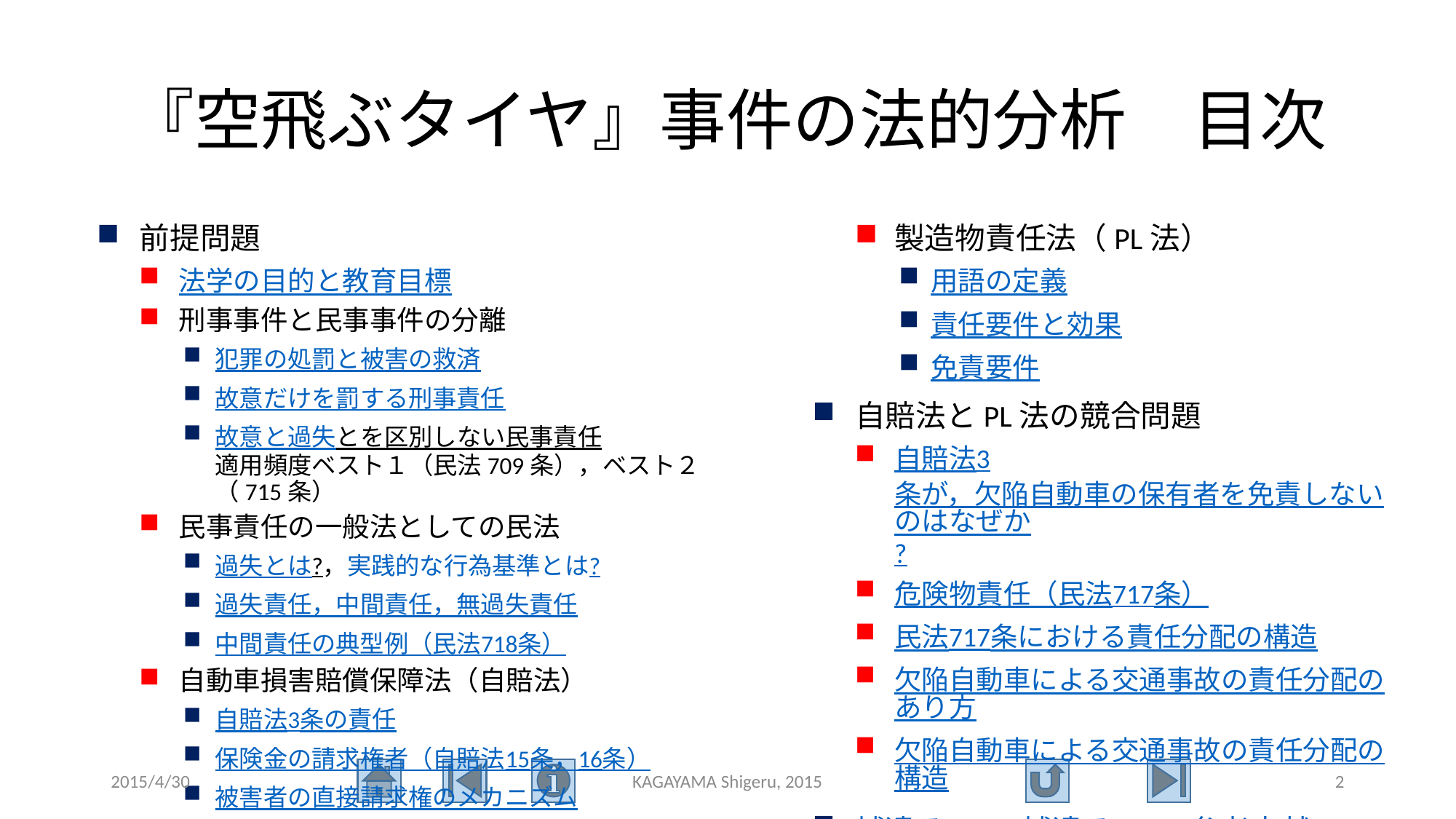

# 『空飛ぶタイヤ』事件の法的分析　目次
前提問題
法学の目的と教育目標
刑事事件と民事事件の分離
犯罪の処罰と被害の救済
故意だけを罰する刑事責任
故意と過失とを区別しない民事責任
適用頻度ベスト１（民法709条），ベスト２（715条）
民事責任の一般法としての民法
過失とは?，実践的な行為基準とは?
過失責任，中間責任，無過失責任
中間責任の典型例（民法718条）
自動車損害賠償保障法（自賠法）
自賠法3条の責任
保険金の請求権者（自賠法15条，16条）
被害者の直接請求権のメカニズム
製造物責任法（PL法）
用語の定義
責任要件と効果
免責要件
自賠法とPL法の競合問題
自賠法3条が，欠陥自動車の保有者を免責しないのはなぜか?
危険物責任（民法717条）
民法717条における責任分配の構造
欠陥自動車による交通事故の責任分配のあり方
欠陥自動車による交通事故の責任分配の構造
補遺その1，補遺その2，参考文献
2015/4/30
KAGAYAMA Shigeru, 2015
2